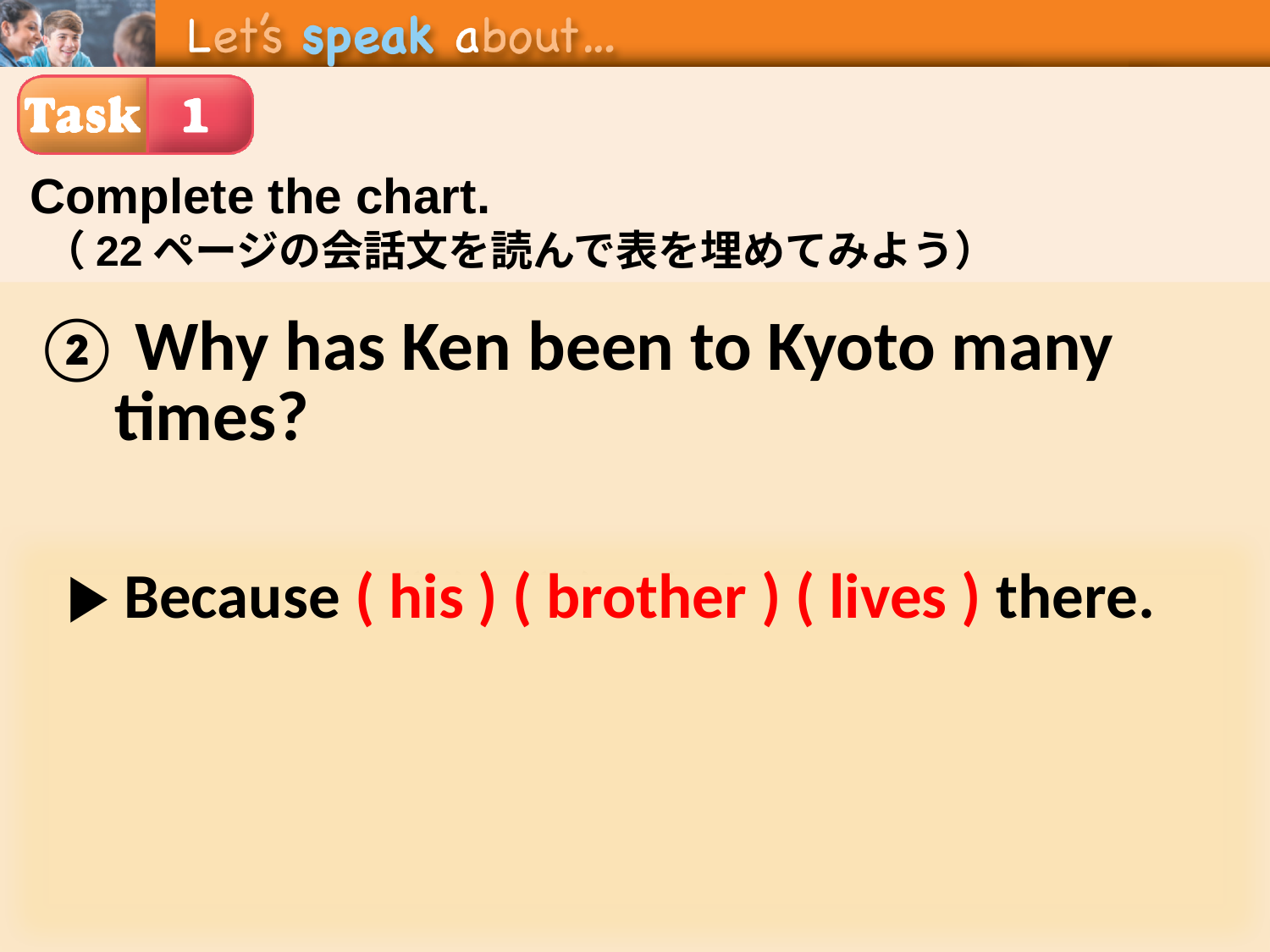

Complete the chart.
（22ページの会話文を読んで表を埋めてみよう）
② Why has Ken been to Kyoto many times?
▶ Because (	) (	) (	) there.
▶ Because ( his ) ( brother ) ( lives ) there.